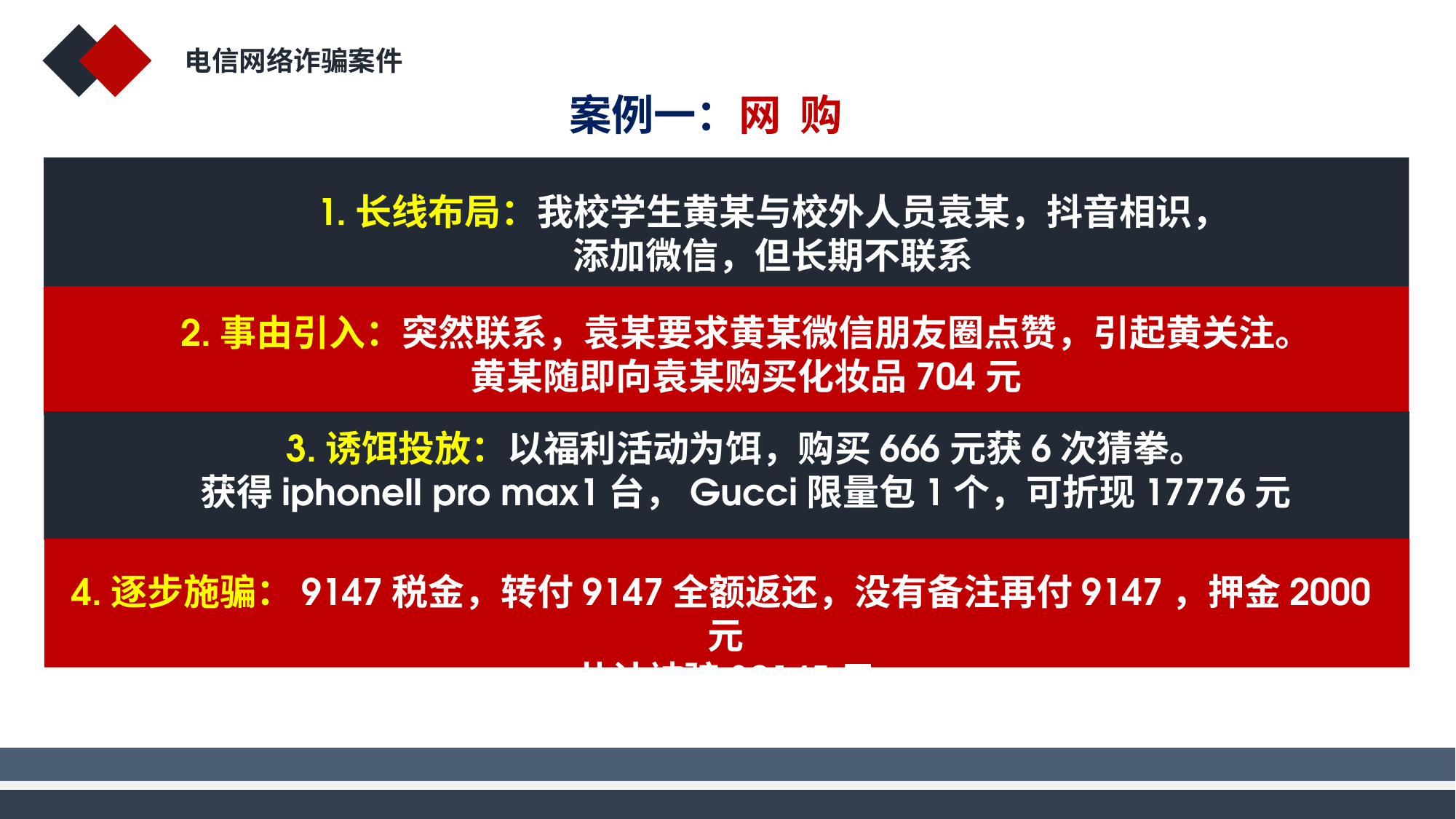

电信网络诈骗案件
案例一：网  购

1.长线布局：我校学生黄某与校外人员袁某，抖音相识，
添加微信，但长期不联系

2.事由引入：突然联系，袁某要求黄某微信朋友圈点赞，引起黄关注。
黄某随即向袁某购买化妆品704元

3.诱饵投放：以福利活动为饵，购买666元获6次猜拳。
获得iphonell pro max1台，Gucci限量包1个，可折现17776元

4.逐步施骗：9147税金，转付9147全额返还，没有备注再付9147，押金2000元
共计被骗30145元